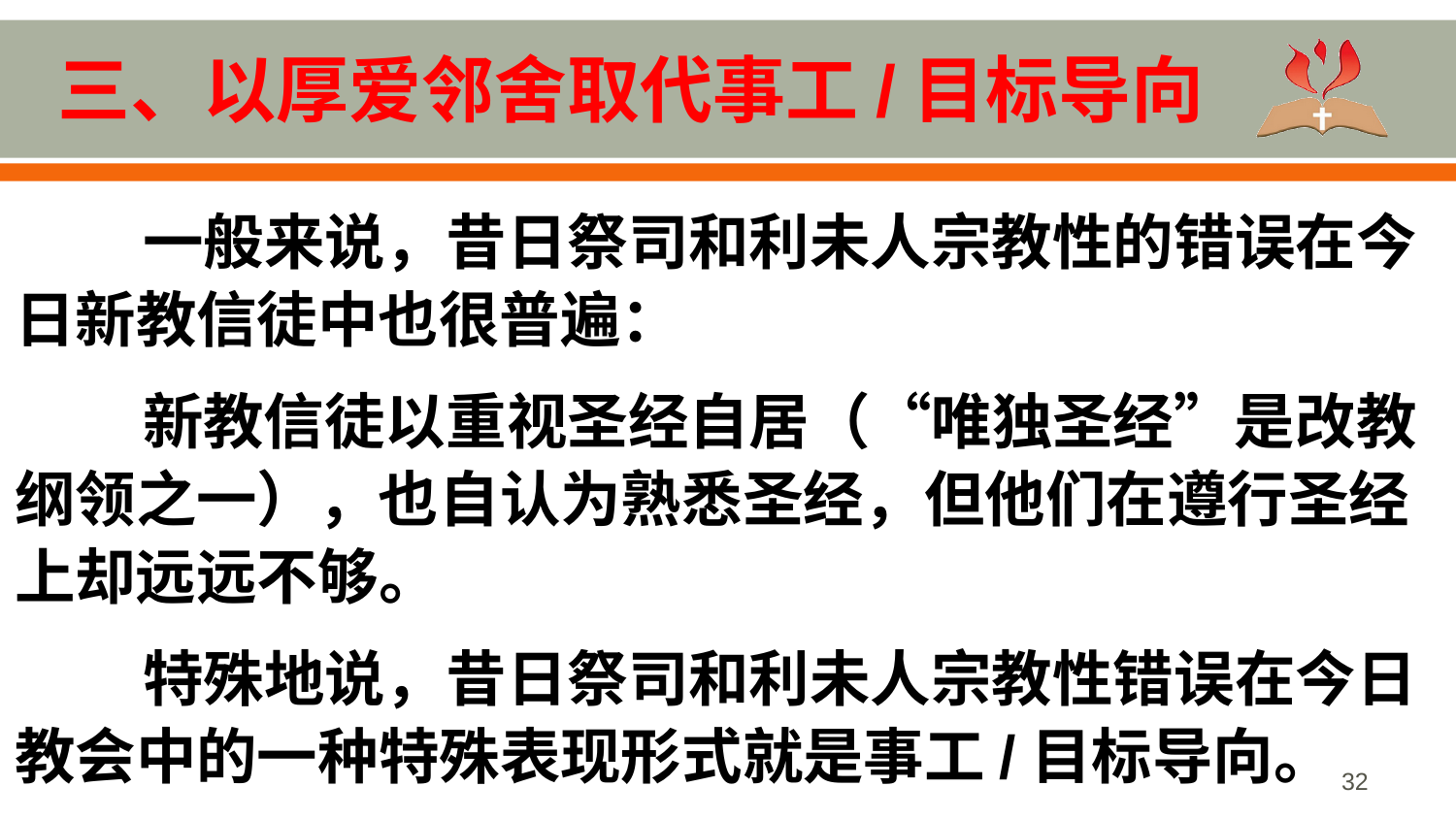

# 三、以厚爱邻舍取代事工/目标导向
一般来说，昔日祭司和利未人宗教性的错误在今日新教信徒中也很普遍：
新教信徒以重视圣经自居（“唯独圣经”是改教纲领之一），也自认为熟悉圣经，但他们在遵行圣经上却远远不够。
特殊地说，昔日祭司和利未人宗教性错误在今日教会中的一种特殊表现形式就是事工/目标导向。

32